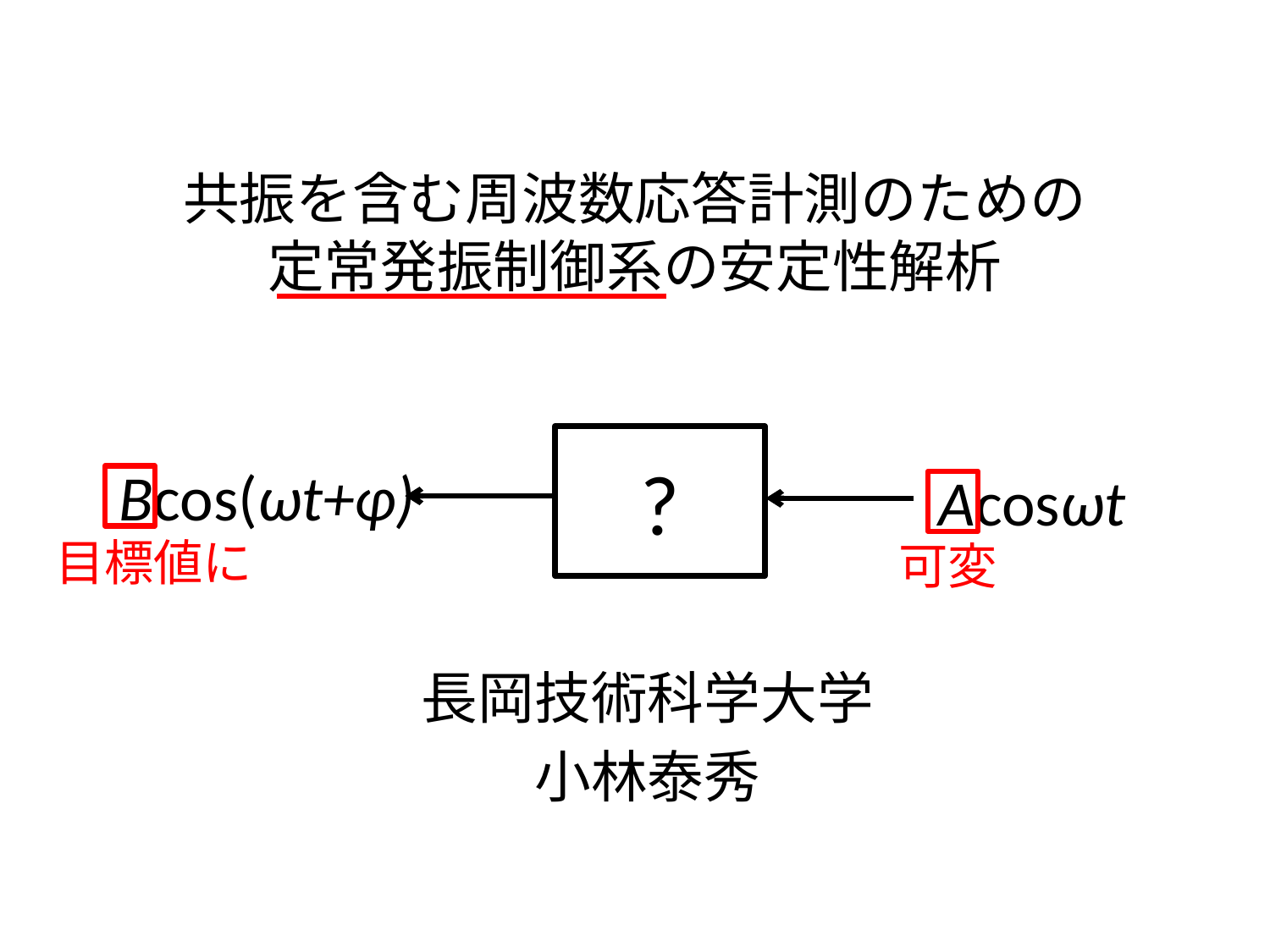

# 共振を含む周波数応答計測のための 定常発振制御系の安定性解析
?
Bcos(ωt+φ)
Acosωt

目標値に
可変
長岡技術科学大学
小林泰秀